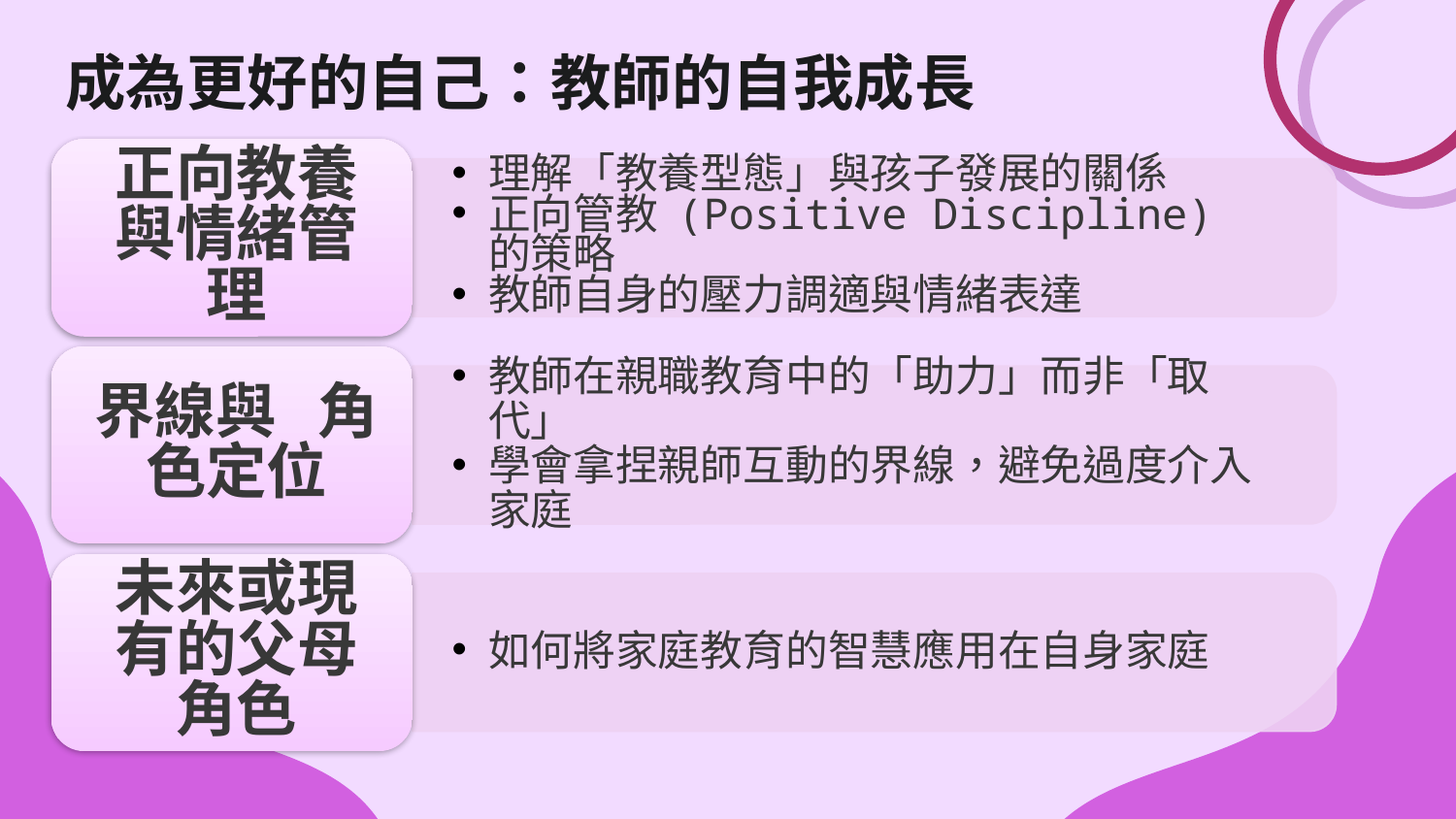

# 成為更好的自己：教師的自我成長
理解「教養型態」與孩子發展的關係
正向管教 (Positive Discipline) 的策略
教師自身的壓力調適與情緒表達
正向教養與情緒管理
教師在親職教育中的「助力」而非「取代」
學會拿捏親師互動的界線，避免過度介入家庭
界線與   角色定位
如何將家庭教育的智慧應用在自身家庭
未來或現有的父母角色